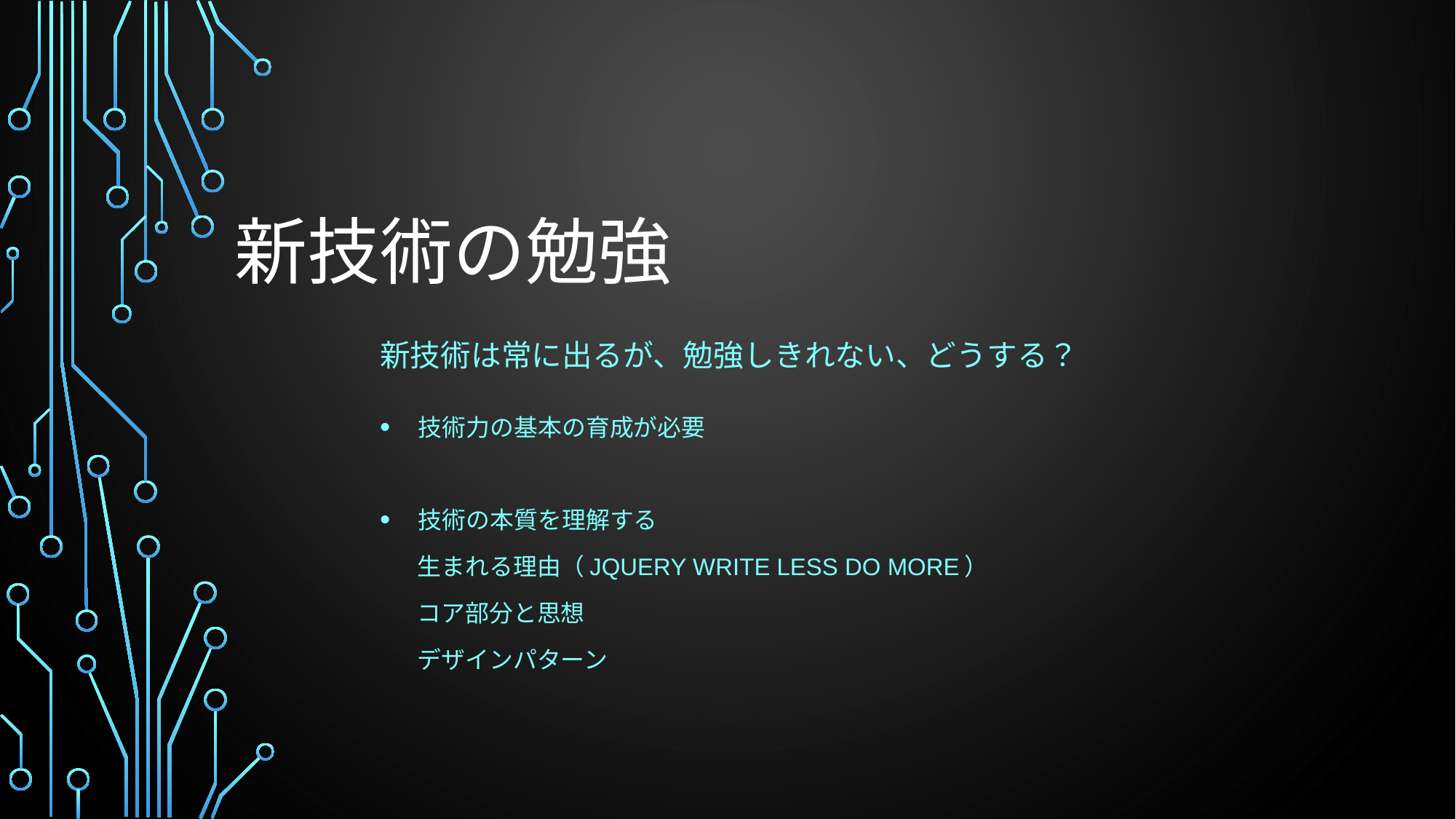

# 新技術の勉強
新技術は常に出るが、勉強しきれない、どうする？
技術力の基本の育成が必要

技術の本質を理解する
      生まれる理由（jQuery WRITE LESS DO MORE）
      コア部分と思想
      デザインパターン